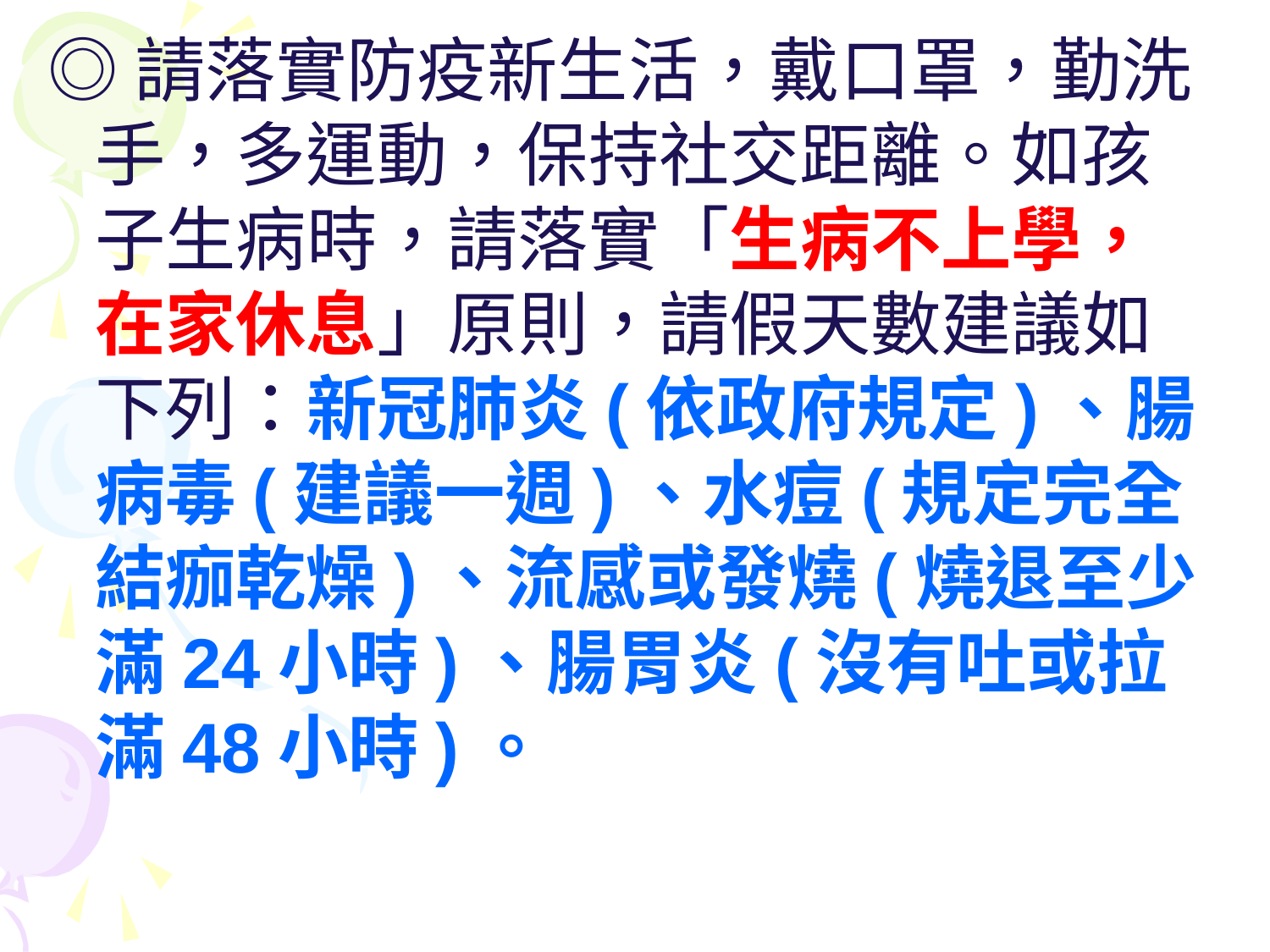

◎請落實防疫新生活，戴口罩，勤洗手，多運動，保持社交距離。如孩子生病時，請落實「生病不上學，在家休息」原則，請假天數建議如下列：新冠肺炎(依政府規定)、腸病毒(建議一週)、水痘(規定完全結痂乾燥)、流感或發燒(燒退至少滿24小時)、腸胃炎(沒有吐或拉滿48小時)。